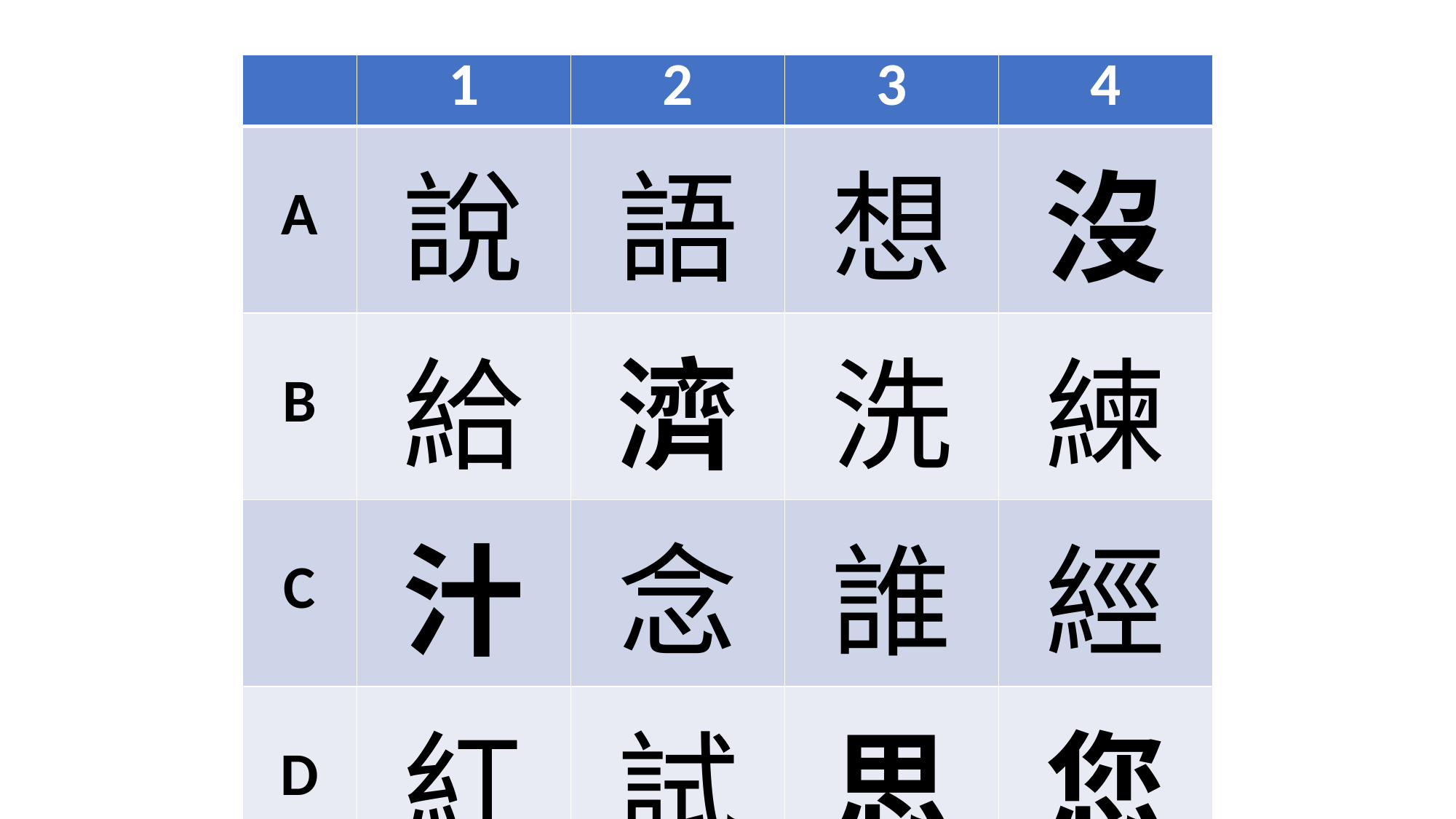

|  | 1 | 2 | 3 | 4 |
| --- | --- | --- | --- | --- |
| A | 說 | 語 | 想 | 沒 |
| B | 給 | 濟 | 洗 | 練 |
| C | 汁 | 念 | 誰 | 經 |
| D | 紅 | 試 | 思 | 您 |